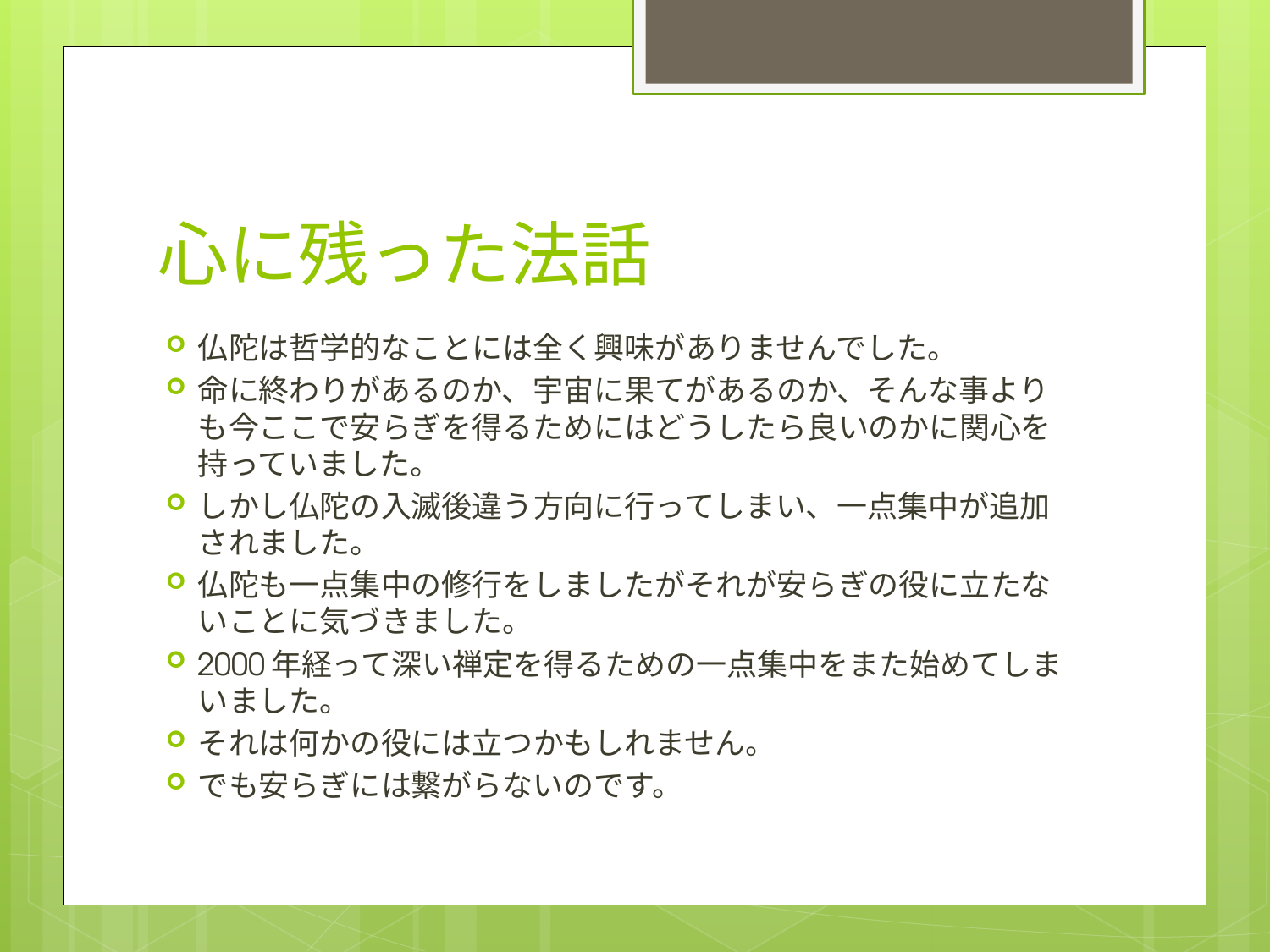

# 心に残った法話
仏陀は哲学的なことには全く興味がありませんでした。
命に終わりがあるのか、宇宙に果てがあるのか、そんな事よりも今ここで安らぎを得るためにはどうしたら良いのかに関心を持っていました。
しかし仏陀の入滅後違う方向に行ってしまい、一点集中が追加されました。
仏陀も一点集中の修行をしましたがそれが安らぎの役に立たないことに気づきました。
2000年経って深い禅定を得るための一点集中をまた始めてしまいました。
それは何かの役には立つかもしれません。
でも安らぎには繋がらないのです。